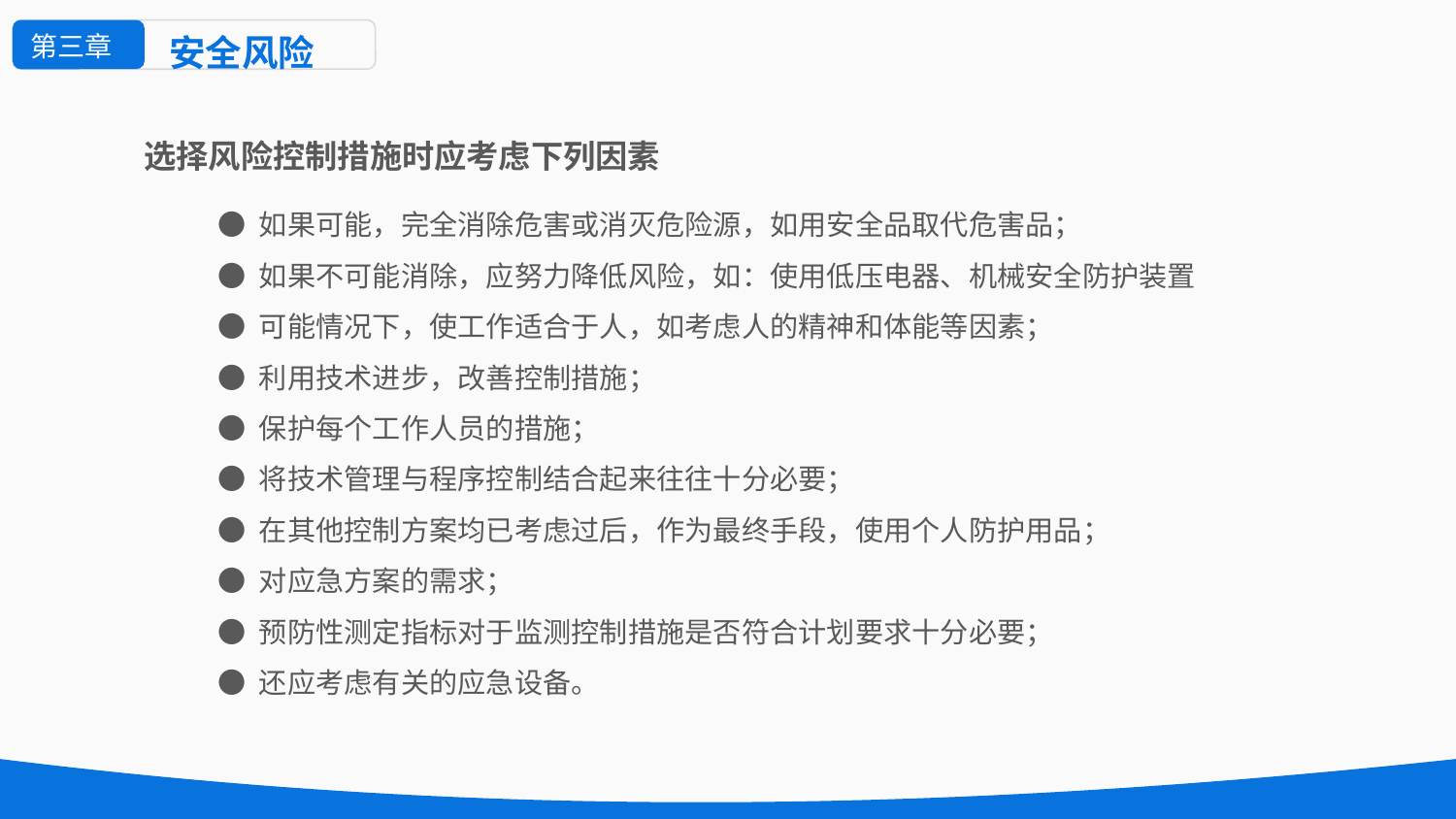

第三章
安全风险
选择风险控制措施时应考虑下列因素
● 如果可能，完全消除危害或消灭危险源，如用安全品取代危害品；
● 如果不可能消除，应努力降低风险，如：使用低压电器、机械安全防护装置
● 可能情况下，使工作适合于人，如考虑人的精神和体能等因素；
● 利用技术进步，改善控制措施；
● 保护每个工作人员的措施；
● 将技术管理与程序控制结合起来往往十分必要；
● 在其他控制方案均已考虑过后，作为最终手段，使用个人防护用品；
● 对应急方案的需求；
● 预防性测定指标对于监测控制措施是否符合计划要求十分必要；
● 还应考虑有关的应急设备。